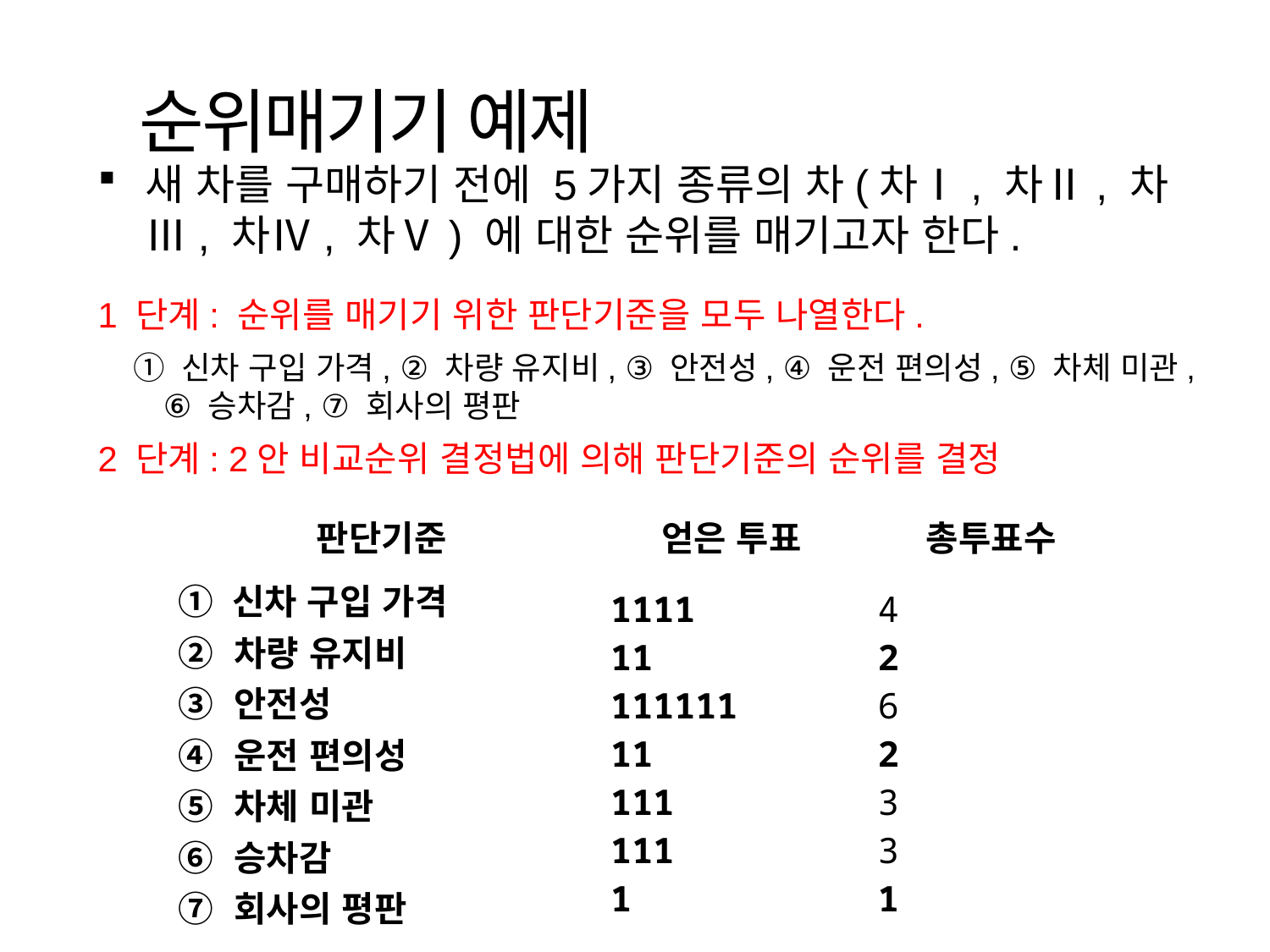

# 순위매기기 예제
새 차를 구매하기 전에 5가지 종류의 차(차Ⅰ, 차Ⅱ, 차Ⅲ, 차Ⅳ, 차Ⅴ) 에 대한 순위를 매기고자 한다.
1 단계: 순위를 매기기 위한 판단기준을 모두 나열한다.
    ① 신차 구입 가격, ② 차량 유지비, ③ 안전성, ④ 운전 편의성, ⑤ 차체 미관,  ⑥ 승차감, ⑦ 회사의 평판
2 단계: 2안 비교순위 결정법에 의해 판단기준의 순위를 결정

| 판단기준 | 얻은 투표 | 총투표수 |
| --- | --- | --- |
| ① 신차 구입 가격 ② 차량 유지비 ③ 안전성 ④ 운전 편의성 ⑤ 차체 미관 ⑥ 승차감 ⑦ 회사의 평판 | 1111 11 111111 11 111 111 1 | 4 2 6 2 3 3 1 |